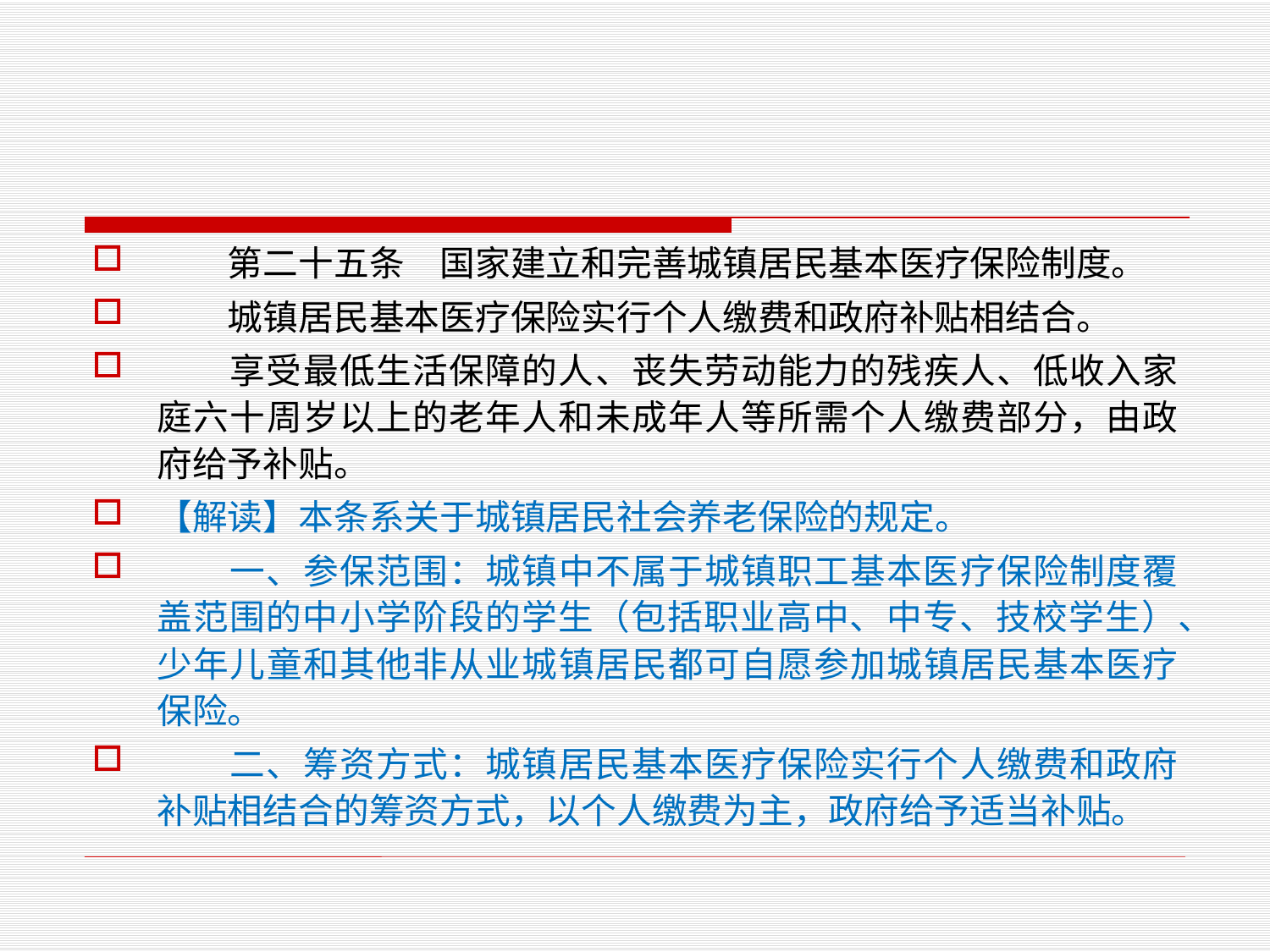

第二十五条　国家建立和完善城镇居民基本医疗保险制度。
　　城镇居民基本医疗保险实行个人缴费和政府补贴相结合。
　　享受最低生活保障的人、丧失劳动能力的残疾人、低收入家庭六十周岁以上的老年人和未成年人等所需个人缴费部分，由政府给予补贴。
【解读】本条系关于城镇居民社会养老保险的规定。
　　一、参保范围：城镇中不属于城镇职工基本医疗保险制度覆盖范围的中小学阶段的学生（包括职业高中、中专、技校学生）、少年儿童和其他非从业城镇居民都可自愿参加城镇居民基本医疗保险。
　　二、筹资方式：城镇居民基本医疗保险实行个人缴费和政府补贴相结合的筹资方式，以个人缴费为主，政府给予适当补贴。